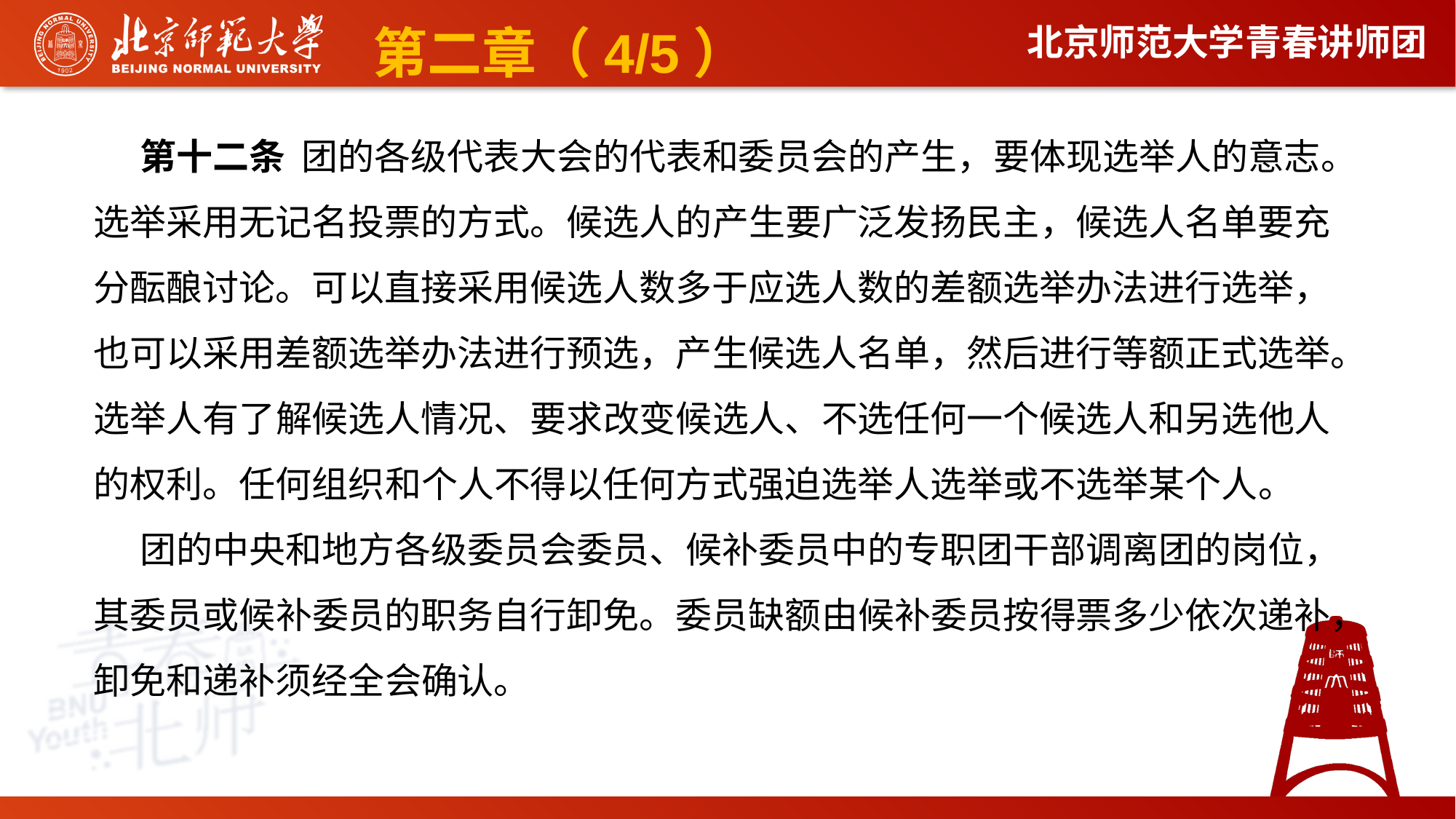

第二章（4/5）

第十二条  团的各级代表大会的代表和委员会的产生，要体现选举人的意志。选举采用无记名投票的方式。候选人的产生要广泛发扬民主，候选人名单要充分酝酿讨论。可以直接采用候选人数多于应选人数的差额选举办法进行选举，也可以采用差额选举办法进行预选，产生候选人名单，然后进行等额正式选举。选举人有了解候选人情况、要求改变候选人、不选任何一个候选人和另选他人的权利。任何组织和个人不得以任何方式强迫选举人选举或不选举某个人。
团的中央和地方各级委员会委员、候补委员中的专职团干部调离团的岗位，其委员或候补委员的职务自行卸免。委员缺额由候补委员按得票多少依次递补，卸免和递补须经全会确认。